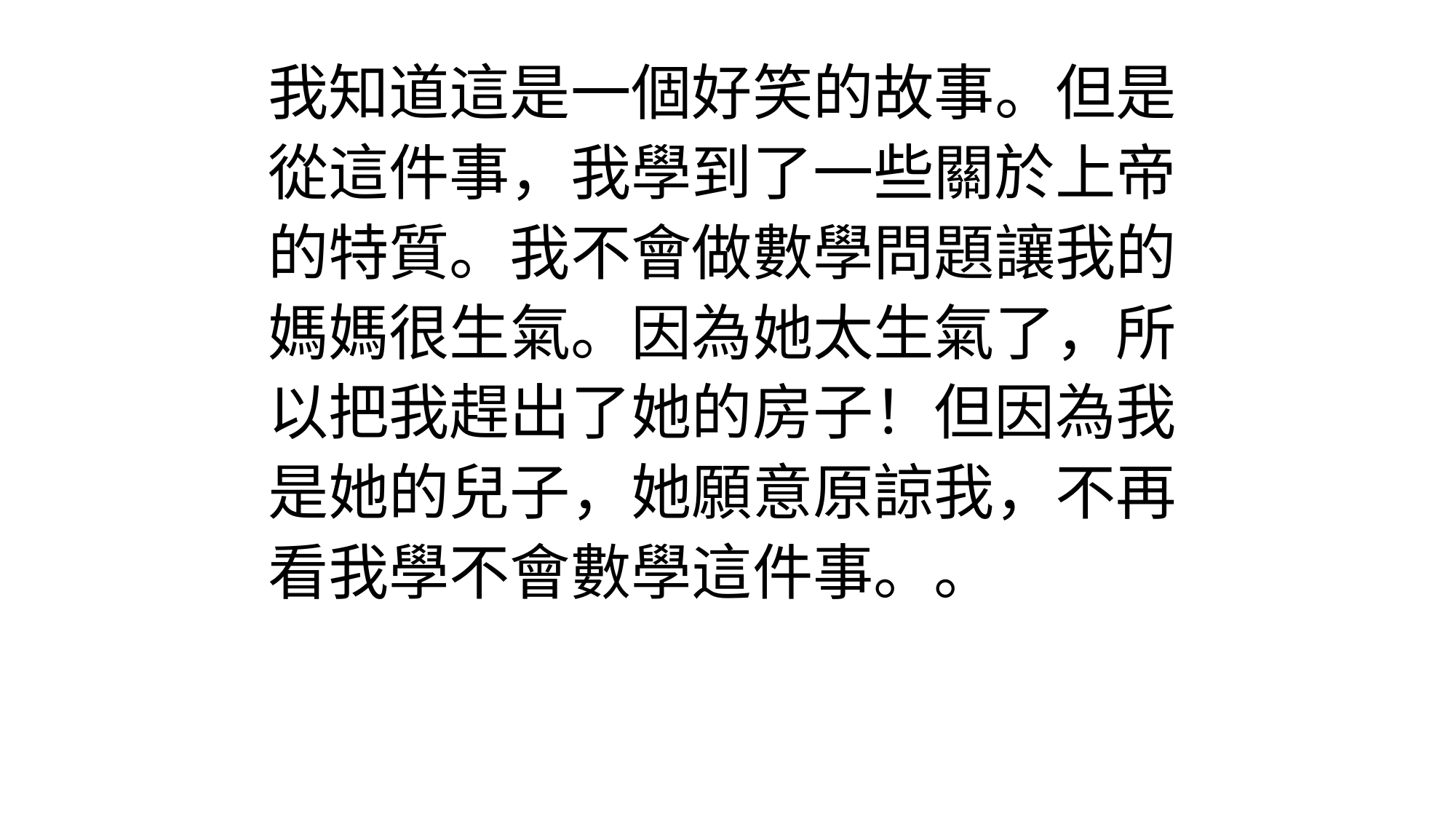

我知道這是一個好笑的故事。但是從這件事，我學到了一些關於上帝的特質。我不會做數學問題讓我的媽媽很生氣。因為她太生氣了，所以把我趕出了她的房子！但因為我是她的兒子，她願意原諒我，不再看我學不會數學這件事。。